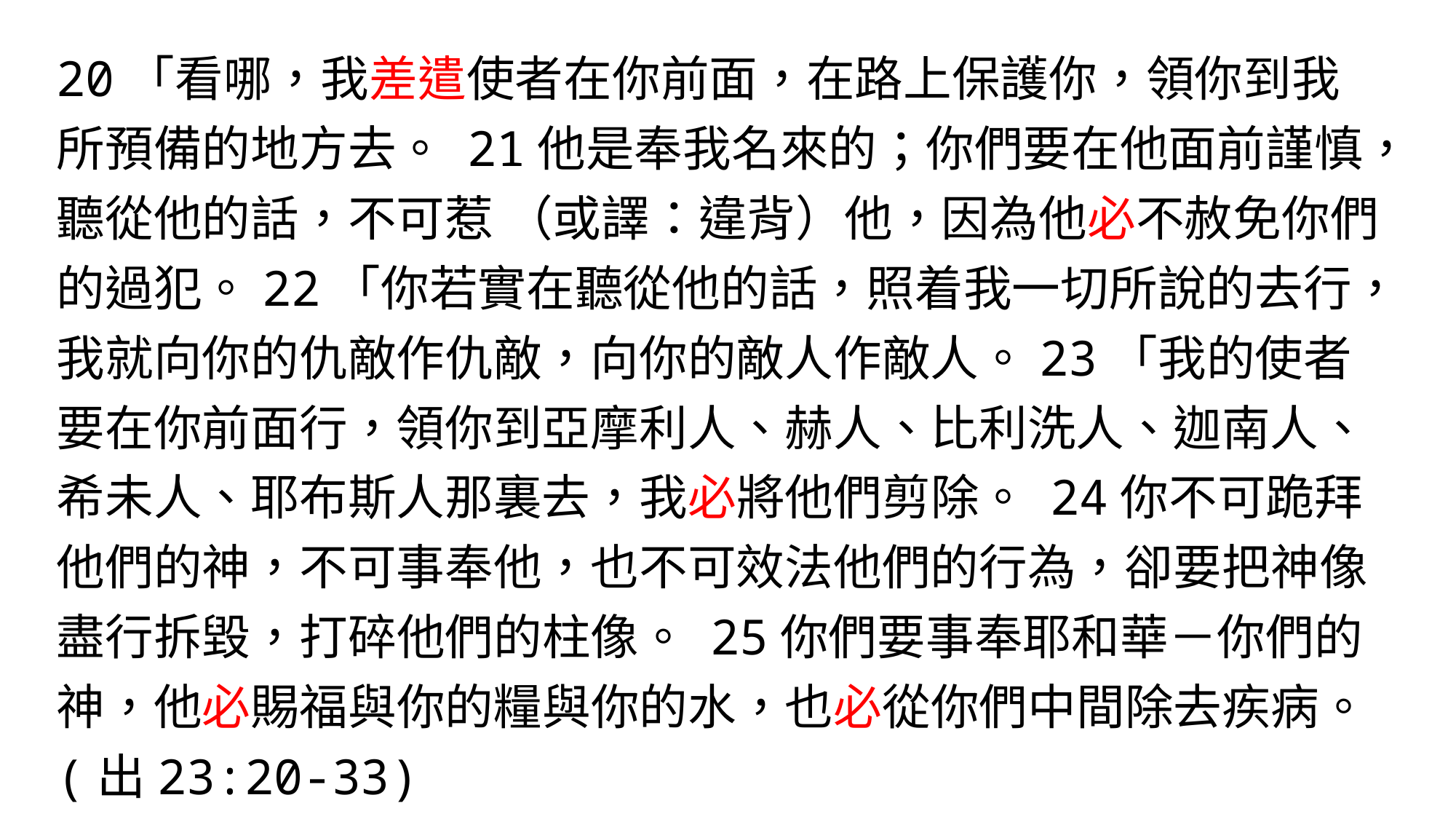

20「看哪，我差遣使者在你前面，在路上保護你，領你到我所預備的地方去。 21他是奉我名來的；你們要在他面前謹慎，聽從他的話，不可惹 （或譯：違背）他，因為他必不赦免你們的過犯。22「你若實在聽從他的話，照着我一切所說的去行，我就向你的仇敵作仇敵，向你的敵人作敵人。23「我的使者要在你前面行，領你到亞摩利人、赫人、比利洗人、迦南人、希未人、耶布斯人那裏去，我必將他們剪除。 24你不可跪拜他們的神，不可事奉他，也不可效法他們的行為，卻要把神像盡行拆毀，打碎他們的柱像。 25你們要事奉耶和華－你們的神，他必賜福與你的糧與你的水，也必從你們中間除去疾病。(出23:20-33)